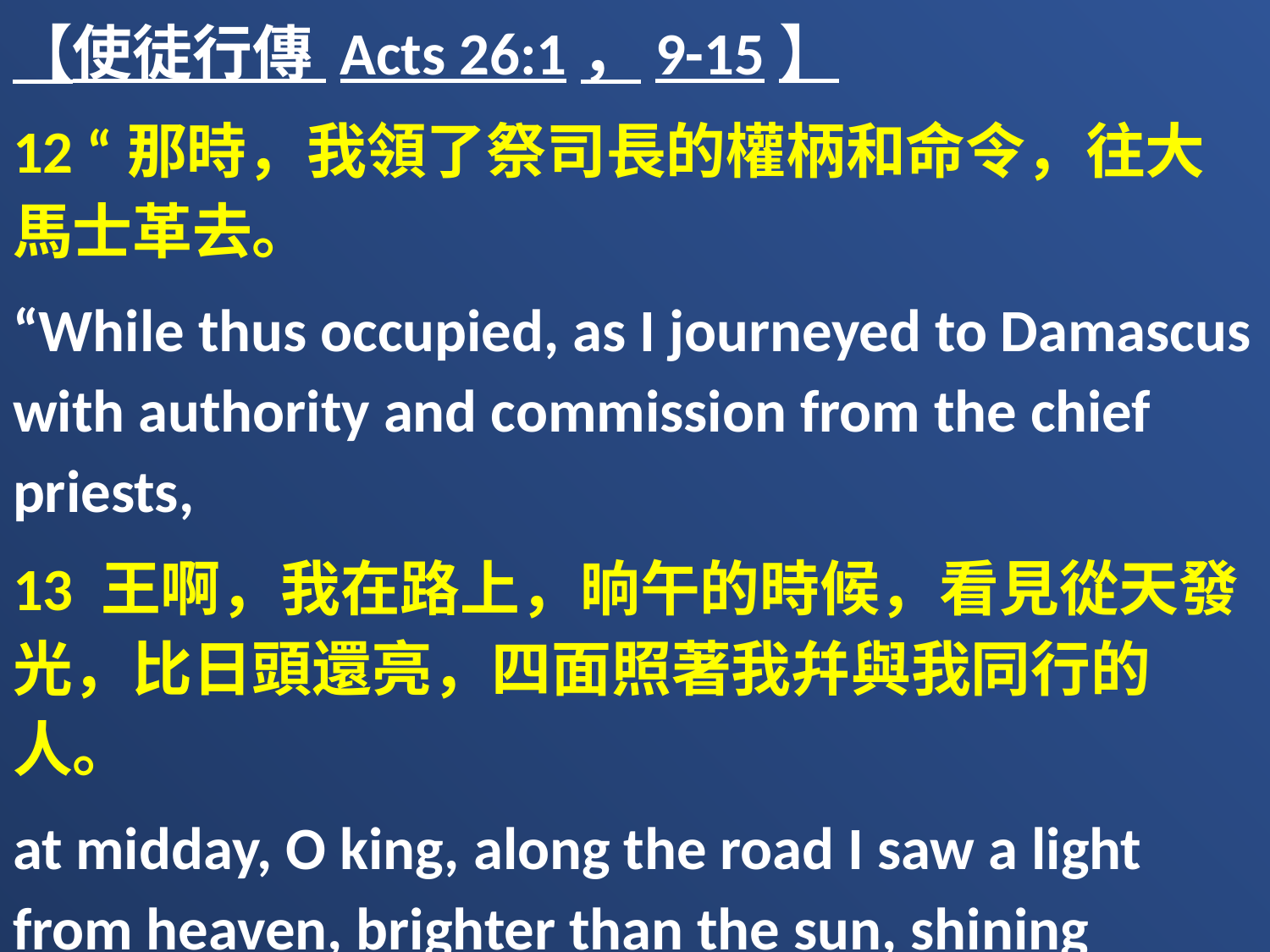

【使徒行傳 Acts 26:1，9-15】
12 “那時，我領了祭司長的權柄和命令，往大馬士革去。
“While thus occupied, as I journeyed to Damascus with authority and commission from the chief priests,
13 王啊，我在路上，晌午的時候，看見從天發光，比日頭還亮，四面照著我幷與我同行的人。
at midday, O king, along the road I saw a light from heaven, brighter than the sun, shining around me and those who journeyed with me.